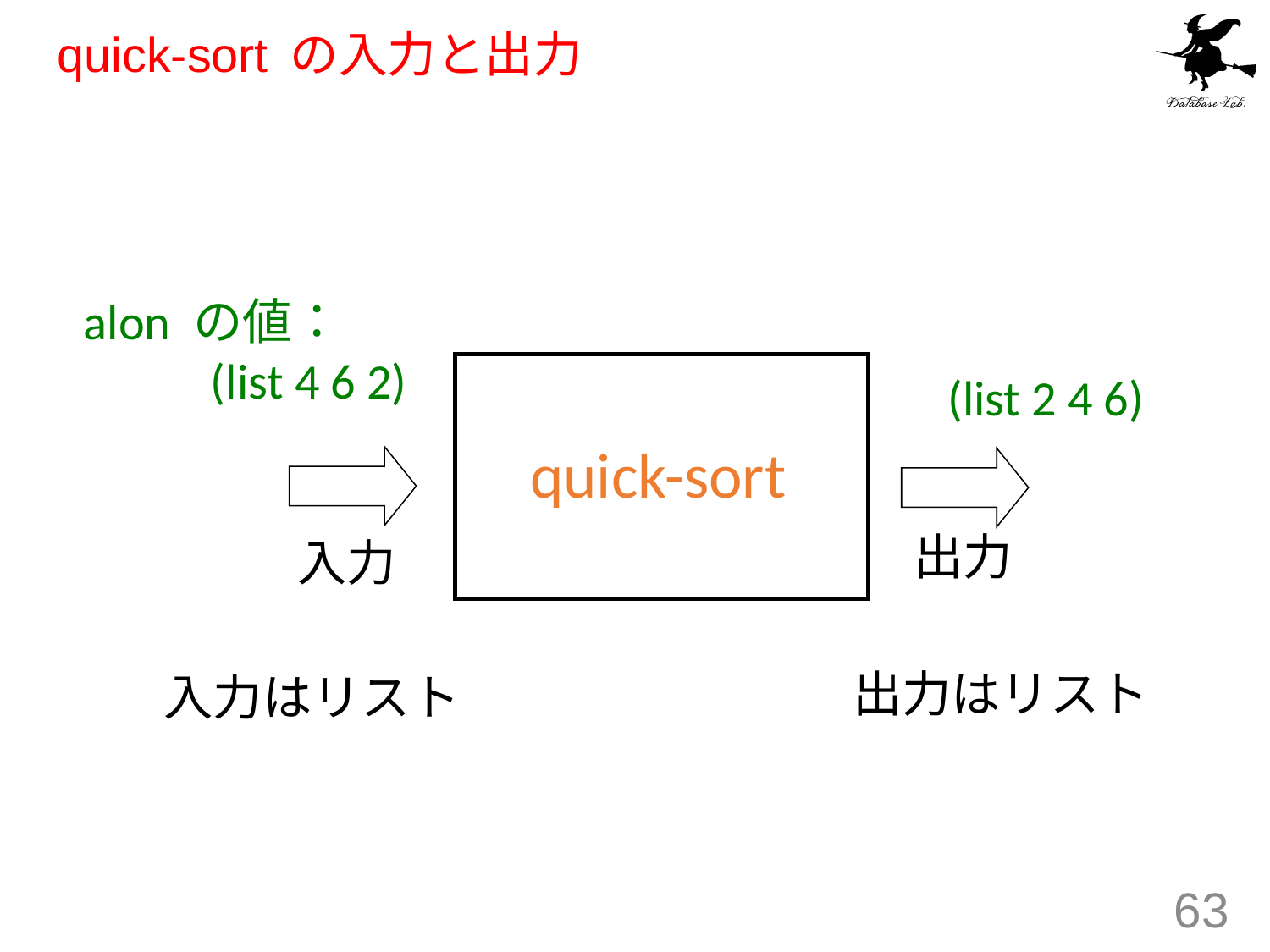

# quick-sort の入力と出力
alon の値：
	(list 4 6 2)

(list 2 4 6)
quick-sort

出力
入力
出力はリスト
入力はリスト
63